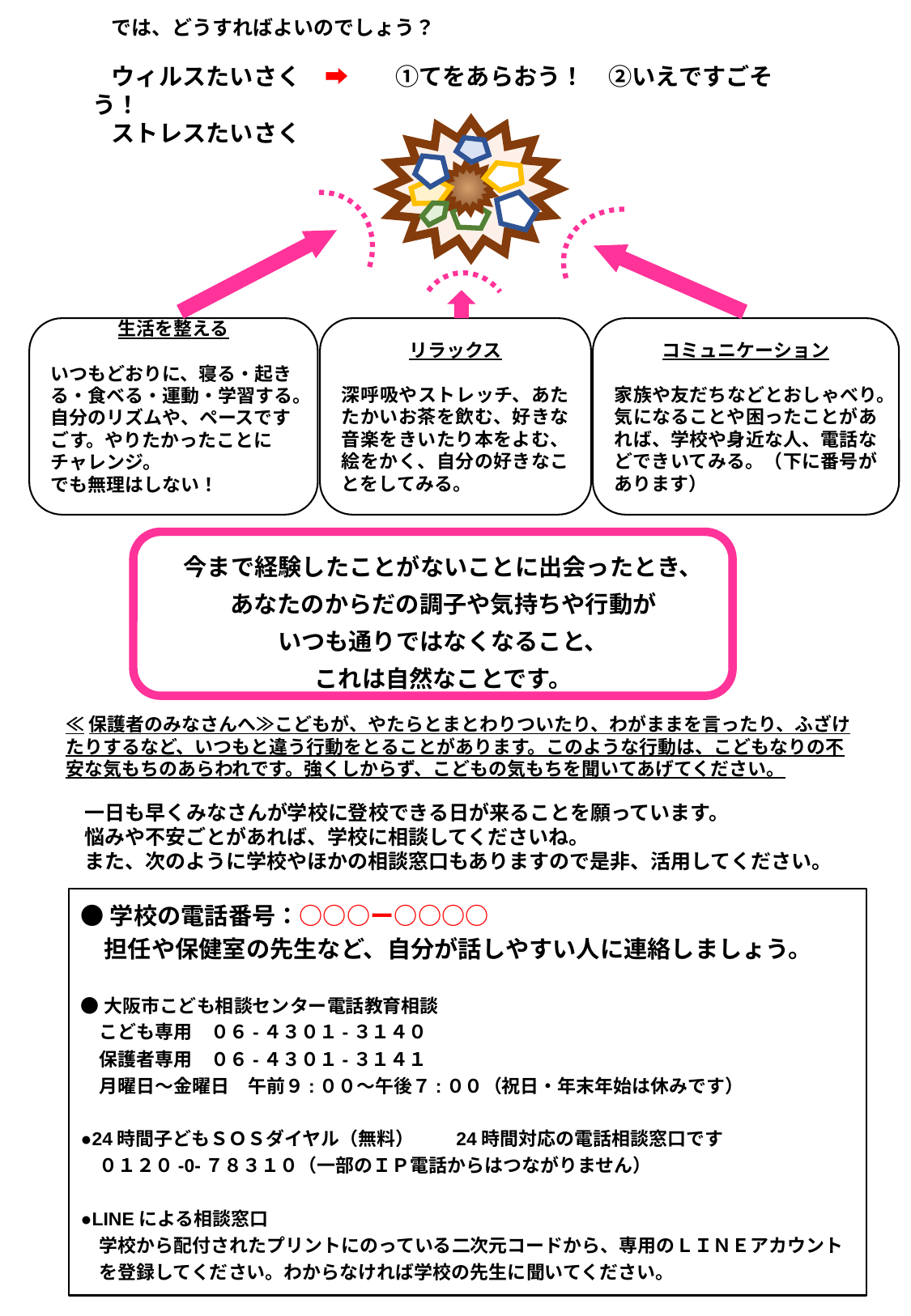

では、どうすればよいのでしょう？

ウィルスたいさく　➡　　①てをあらおう！　②いえですごそう！
ストレスたいさく

生活を整える

いつもどおりに、寝る・起きる・食ベる・運動・学習する。自分のリズムや、ペースですごす。やりたかったことにチャレンジ。
でも無理はしない！
リラックス

深呼吸やストレッチ、あたたかいお茶を飲む、好きな音楽をきいたり本をよむ、絵をかく、自分の好きなことをしてみる。
コミュニケーション

家族や友だちなどとおしゃべり。
気になることや困ったことがあれば、学校や身近な人、電話などできいてみる。（下に番号があります）

今まで経験したことがないことに出会ったとき、
あなたのからだの調子や気持ちや行動が
いつも通りではなくなること、
これは自然なことです。
≪保護者のみなさんへ≫こどもが、やたらとまとわりついたり、わがままを言ったり、ふざけたりするなど、いつもと違う行動をとることがあります。このような行動は、こどもなりの不安な気もちのあらわれです。強くしからず、こどもの気もちを聞いてあげてください。
一日も早くみなさんが学校に登校できる日が来ることを願っています。
悩みや不安ごとがあれば、学校に相談してくださいね。
また、次のように学校やほかの相談窓口もありますので是非、活用してください。
●学校の電話番号：○○○ー○○○○
　担任や保健室の先生など、自分が話しやすい人に連絡しましょう。

●大阪市こども相談センター電話教育相談
　こども専用　０６-４３０１-３１４０
　保護者専用　０６-４３０１-３１４１
　月曜日～金曜日　午前９:００～午後７:００（祝日・年末年始は休みです）

●24時間子どもＳＯＳダイヤル（無料）　　24時間対応の電話相談窓口です
　０１２０-0-７８３１０（一部のＩＰ電話からはつながりません）

●LINEによる相談窓口
　学校から配付されたプリントにのっている二次元コードから、専用のＬＩＮＥアカウント
　を登録してください。わからなければ学校の先生に聞いてください。